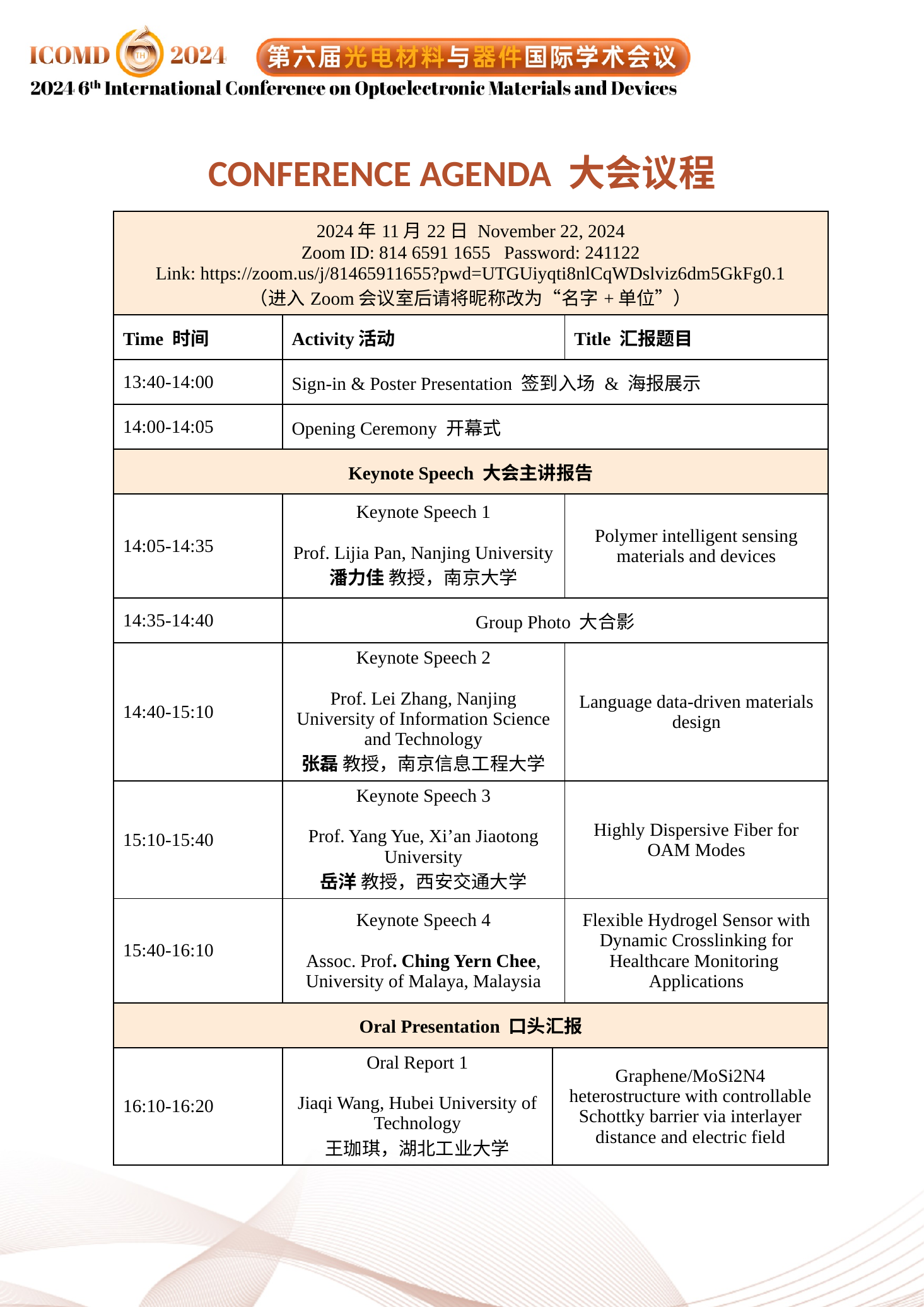

CONFERENCE AGENDA 大会议程
| 2024年11月22日 November 22, 2024 Zoom ID: 814 6591 1655 Password: 241122 Link: https://zoom.us/j/81465911655?pwd=UTGUiyqti8nlCqWDslviz6dm5GkFg0.1 （进入Zoom会议室后请将昵称改为“名字+单位”） |  |  |  |
| --- | --- | --- | --- |
| Time 时间 | Activity活动 |  | Title 汇报题目 |
| 13:40-14:00 | Sign-in & Poster Presentation 签到入场 & 海报展示 |  |  |
| 14:00-14:05 | Opening Ceremony 开幕式 |  |  |
| Keynote Speech 大会主讲报告 |  |  |  |
| 14:05-14:35 | Keynote Speech 1 Prof. Lijia Pan, Nanjing University 潘力佳 教授，南京大学 |  | Polymer intelligent sensing materials and devices |
| 14:35-14:40 | Group Photo 大合影 |  |  |
| 14:40-15:10 | Keynote Speech 2 Prof. Lei Zhang, Nanjing University of Information Science and Technology 张磊 教授，南京信息工程大学 |  | Language data-driven materials design |
| 15:10-15:40 | Keynote Speech 3 Prof. Yang Yue, Xi’an Jiaotong University 岳洋 教授，西安交通大学 |  | Highly Dispersive Fiber for OAM Modes |
| 15:40-16:10 | Keynote Speech 4 Assoc. Prof. Ching Yern Chee, University of Malaya, Malaysia |  | Flexible Hydrogel Sensor with Dynamic Crosslinking for Healthcare Monitoring Applications |
| Oral Presentation 口头汇报 |  |  |  |
| 16:10-16:20 | Oral Report 1 Jiaqi Wang, Hubei University of Technology 王珈琪，湖北工业大学 | Graphene/MoSi2N4 heterostructure with controllable Schottky barrier via interlayer distance and electric field |  |